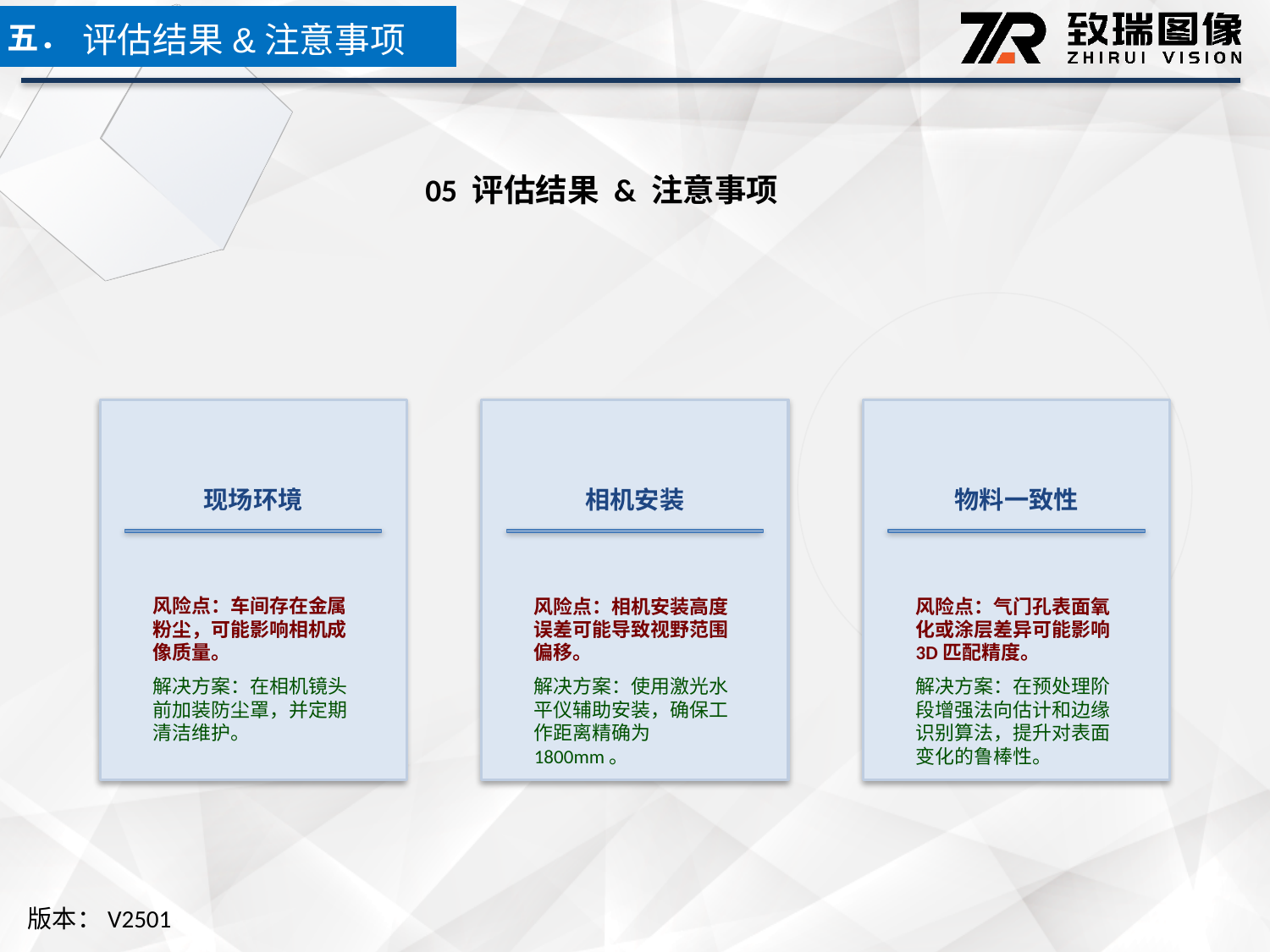

五．
评估结果&注意事项

05 评估结果 & 注意事项

现场环境

相机安装

物料一致性

风险点：车间存在金属粉尘，可能影响相机成像质量。
解决方案：在相机镜头前加装防尘罩，并定期清洁维护。

风险点：相机安装高度误差可能导致视野范围偏移。
解决方案：使用激光水平仪辅助安装，确保工作距离精确为1800mm。

风险点：气门孔表面氧化或涂层差异可能影响3D匹配精度。
解决方案：在预处理阶段增强法向估计和边缘识别算法，提升对表面变化的鲁棒性。